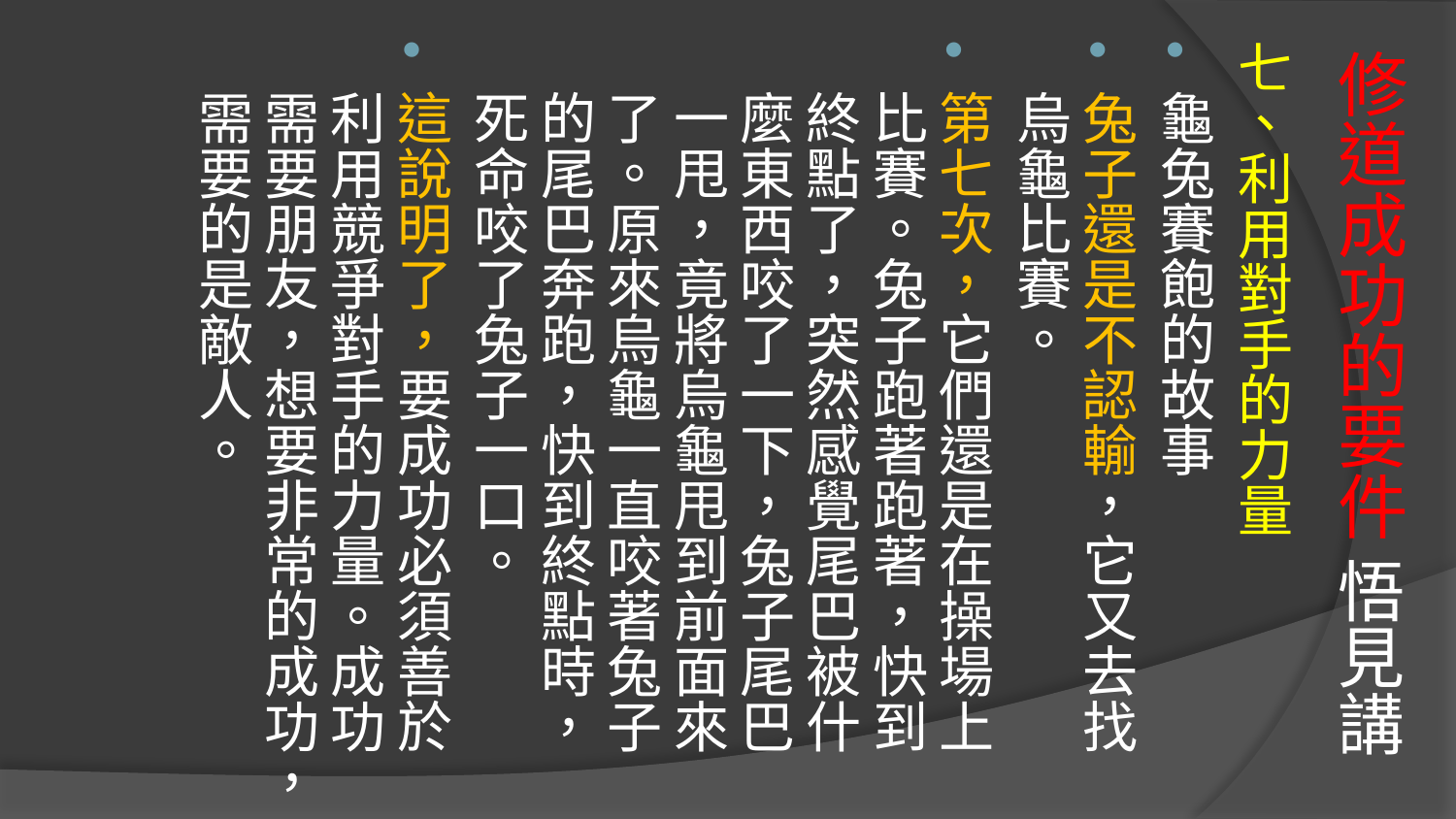

# 修道成功的要件 悟見講
七、利用對手的力量
龜兔賽飽的故事
兔子還是不認輸，它又去找烏龜比賽。
第七次，它們還是在操場上比賽。兔子跑著跑著，快到終點了，突然感覺尾巴被什麼東西咬了一下，兔子尾巴一甩，竟將烏龜甩到前面來了。原來烏龜一直咬著兔子的尾巴奔跑，快到終點時，死命咬了兔子一口。
這說明了，要成功必須善於利用競爭對手的力量。成功需要朋友，想要非常的成功，需要的是敵人。